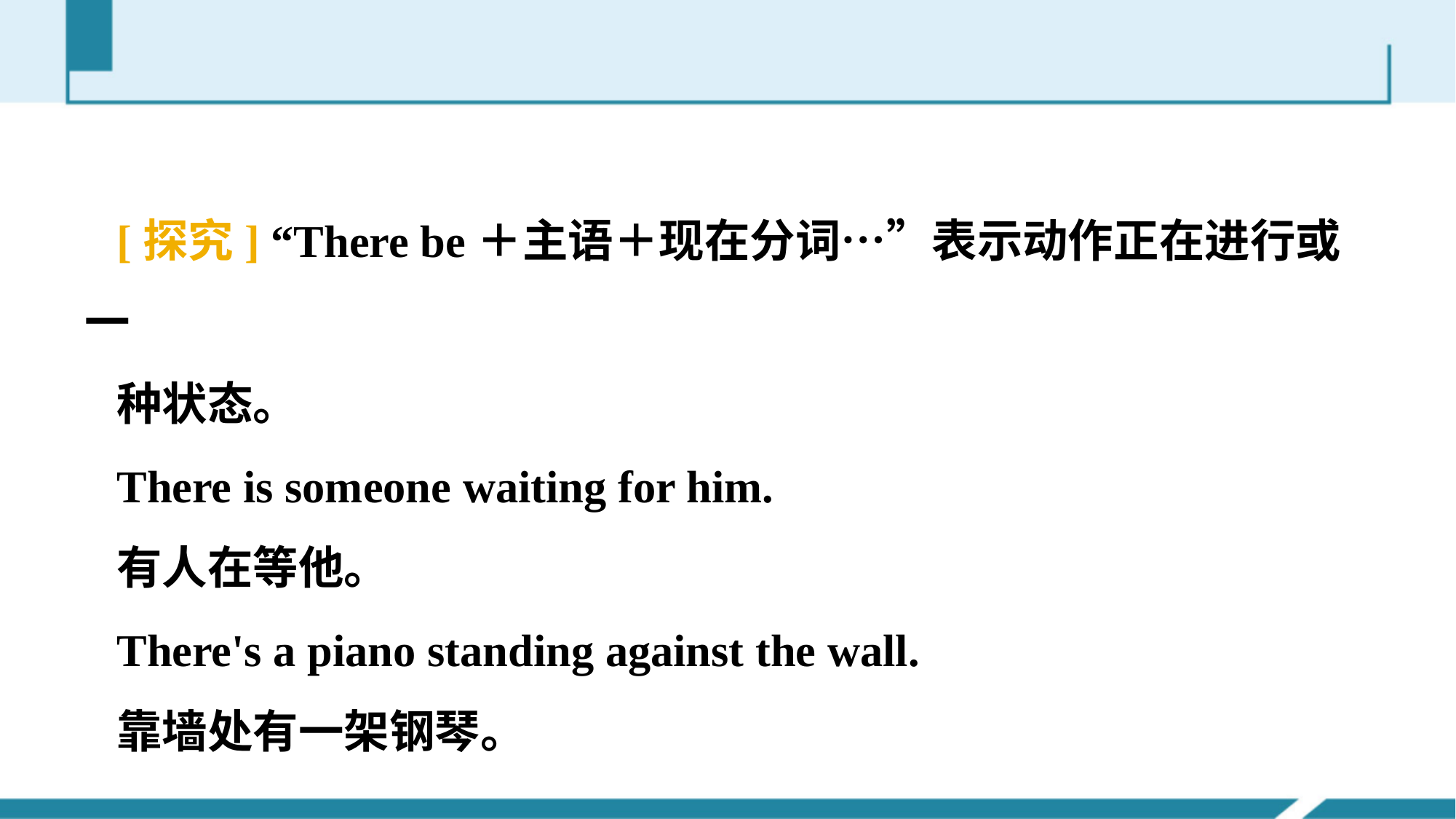

[探究] “There be＋主语＋现在分词…”表示动作正在进行或一
种状态。
There is someone waiting for him.
有人在等他。
There's a piano standing against the wall.
靠墙处有一架钢琴。